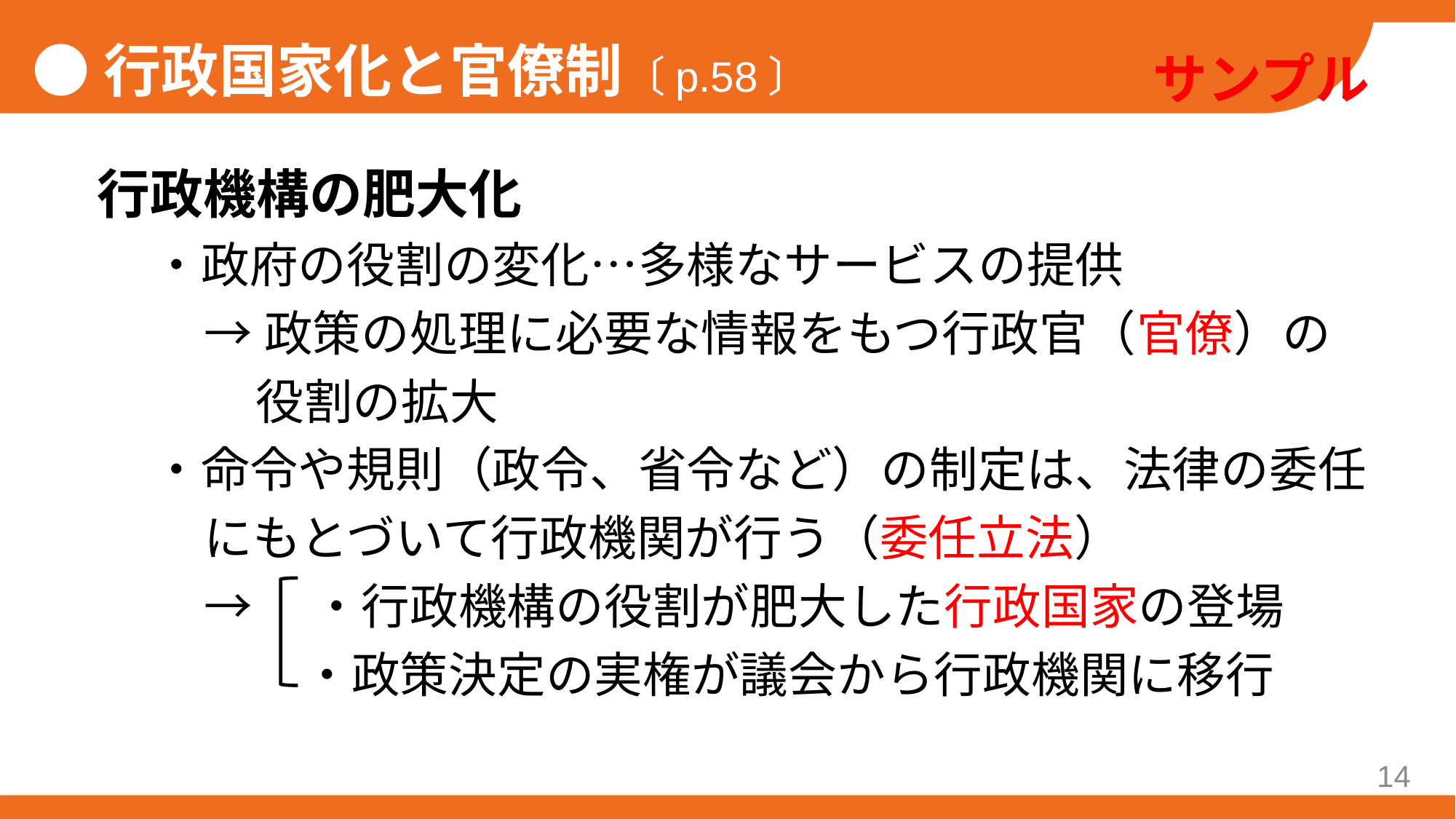

●行政国家化と官僚制〔p.58〕
行政機構の肥大化
・政府の役割の変化…多様なサービスの提供
→政策の処理に必要な情報をもつ行政官（官僚）の
役割の拡大
・命令や規則（政令、省令など）の制定は、法律の委任
にもとづいて行政機関が行う（委任立法）
→　・行政機構の役割が肥大した行政国家の登場
・政策決定の実権が議会から行政機関に移行